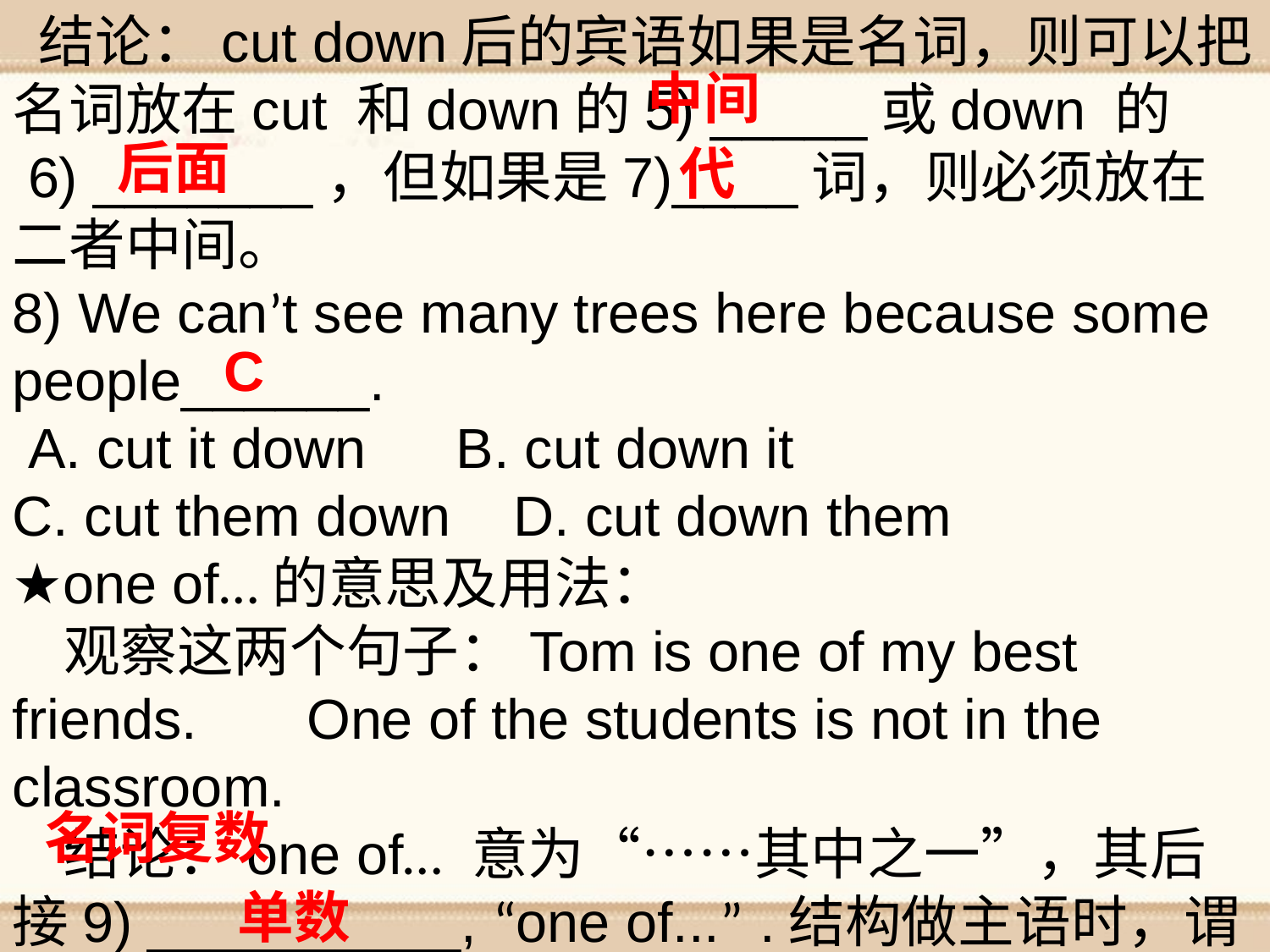

结论：cut down后的宾语如果是名词，则可以把名词放在cut 和down的5) _____或down 的
 6) _______，但如果是7)____词，则必须放在二者中间。
8) We can’t see many trees here because some people______.
 A. cut it down	    B. cut down it
C. cut them down    D. cut down them
★one of…的意思及用法：
   观察这两个句子：Tom is one of my best friends.       One of the students is not in the classroom.
   结论：one of… 意为“……其中之一”，其后接9) __________, “one of...” .结构做主语时，谓语动词 用__________(单数/复数）。
中间
后面
代
C
名词复数
单数